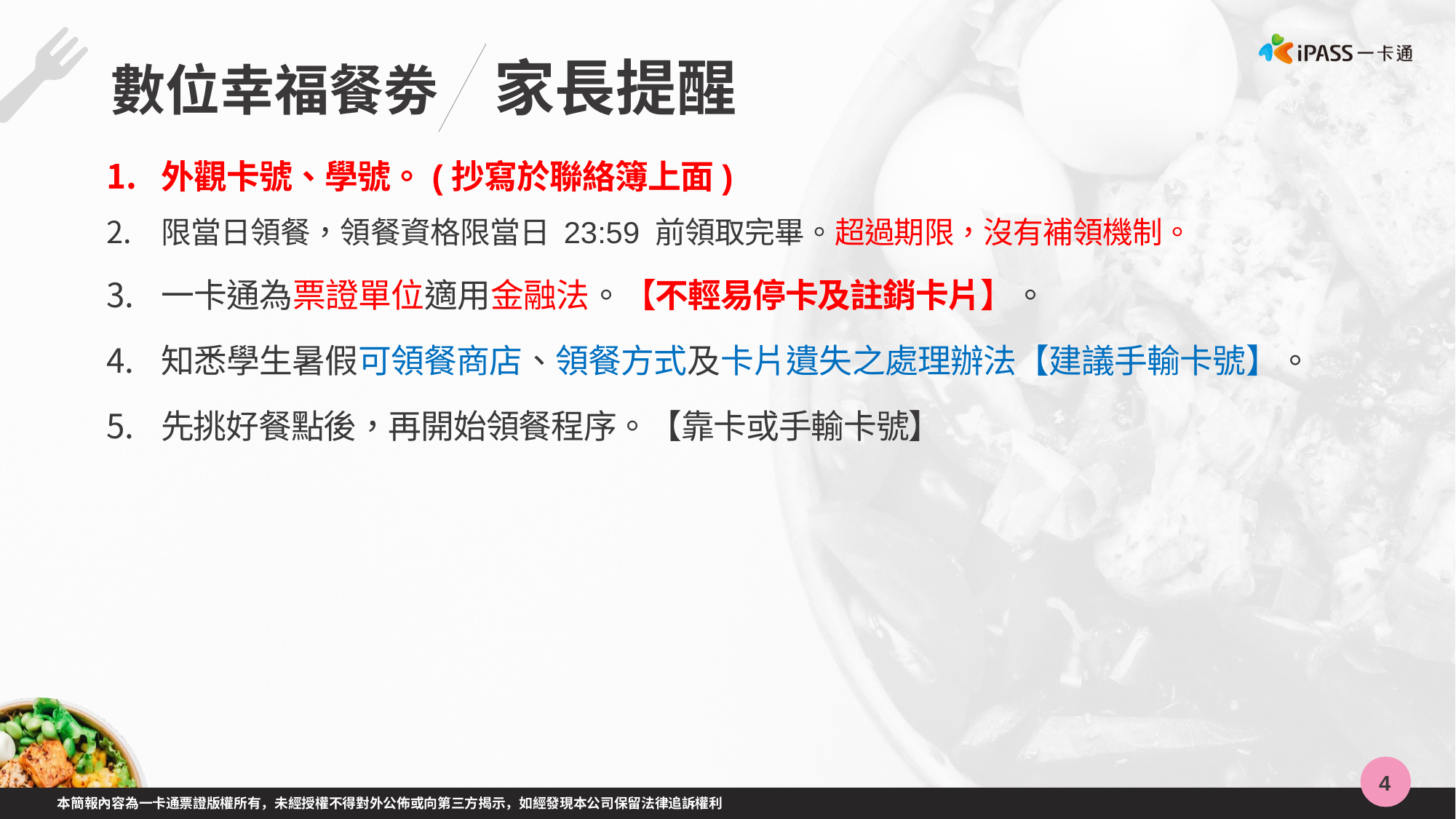

# 數位幸福餐劵	家長提醒
外觀卡號、學號。(抄寫於聯絡簿上面)
限當日領餐，領餐資格限當日 23:59 前領取完畢。超過期限，沒有補領機制。
一卡通為票證單位適用金融法。【不輕易停卡及註銷卡片】。
知悉學生暑假可領餐商店、領餐方式及卡片遺失之處理辦法【建議手輸卡號】。
先挑好餐點後，再開始領餐程序。【靠卡或手輸卡號】

4
本簡報內容為一卡通票證版權所有，未經授權不得對外公佈或向第三方揭示，如經發現本公司保留法律追訴權利